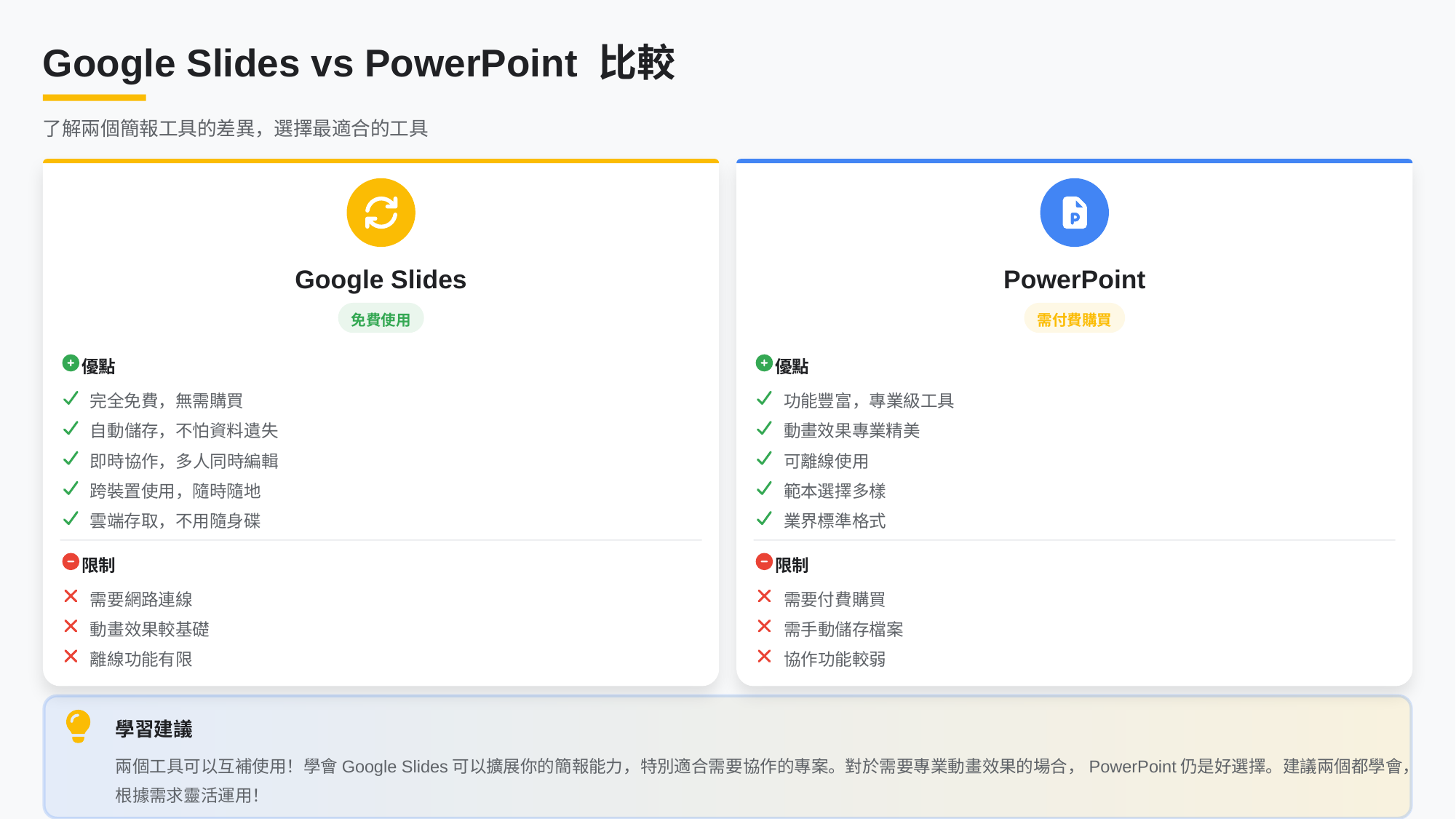

Google Slides vs PowerPoint 比較

了解兩個簡報工具的差異，選擇最適合的工具

Google Slides
PowerPoint
免費使用

需付費購買

優點
優點

完全免費，無需購買
功能豐富，專業級工具

自動儲存，不怕資料遺失
動畫效果專業精美

即時協作，多人同時編輯
可離線使用

跨裝置使用，隨時隨地
範本選擇多樣

雲端存取，不用隨身碟
業界標準格式

限制
限制

需要網路連線
需要付費購買

動畫效果較基礎
需手動儲存檔案

離線功能有限
協作功能較弱

學習建議
兩個工具可以互補使用！學會Google Slides可以擴展你的簡報能力，特別適合需要協作的專案。對於需要專業動畫效果的場合，PowerPoint仍是好選擇。建議兩個都學會，根據需求靈活運用！